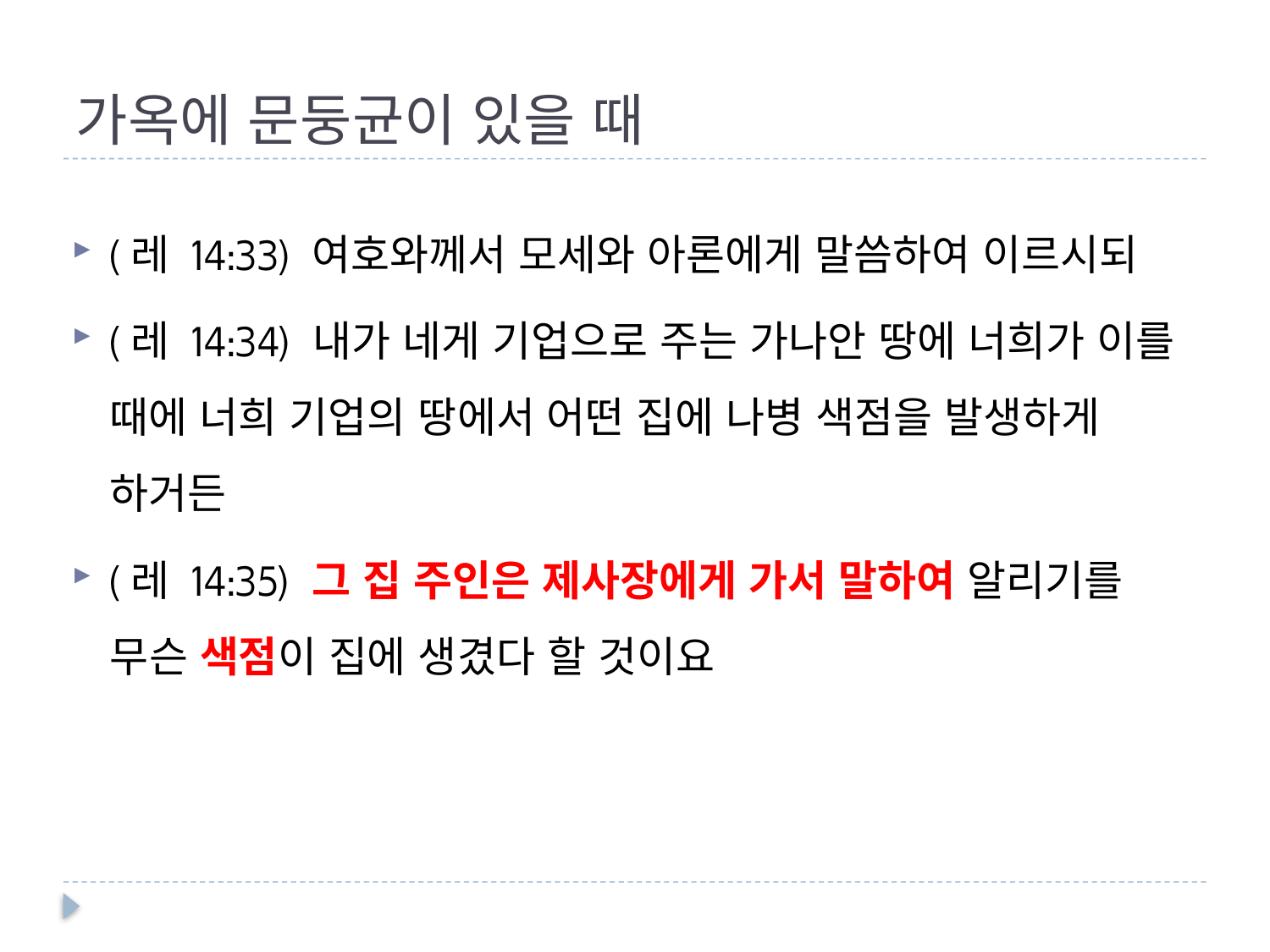

# 가옥에 문둥균이 있을 때
(레 14:33) 여호와께서 모세와 아론에게 말씀하여 이르시되
(레 14:34) 내가 네게 기업으로 주는 가나안 땅에 너희가 이를 때에 너희 기업의 땅에서 어떤 집에 나병 색점을 발생하게 하거든
(레 14:35) 그 집 주인은 제사장에게 가서 말하여 알리기를 무슨 색점이 집에 생겼다 할 것이요